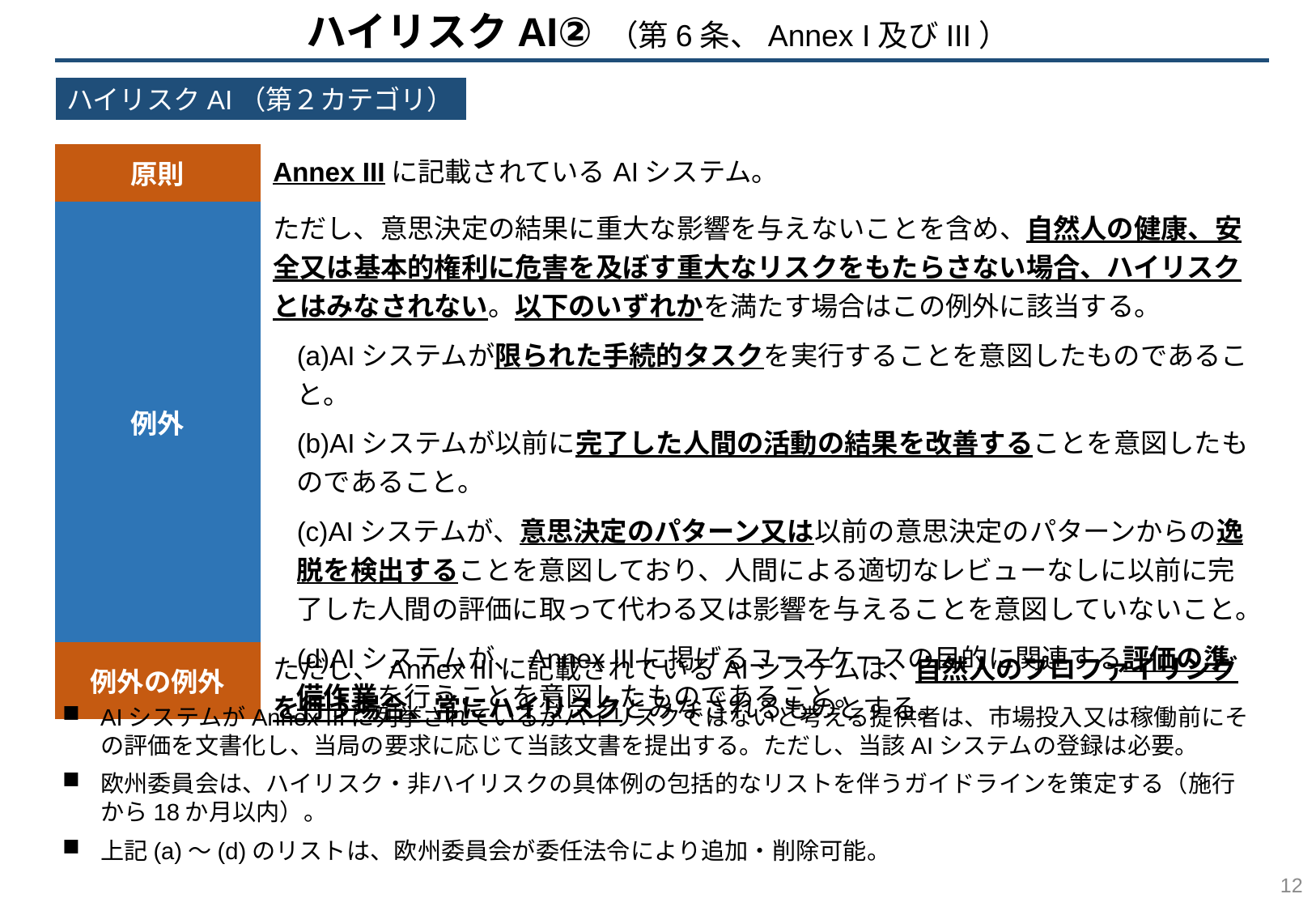

ハイリスクAI② （第6条、Annex I及びIII）
ハイリスクAI（第２カテゴリ）
| 原則 | Annex IIIに記載されているAIシステム。 |
| --- | --- |
| 例外 | ただし、意思決定の結果に重大な影響を与えないことを含め、自然人の健康、安全又は基本的権利に危害を及ぼす重大なリスクをもたらさない場合、ハイリスクとはみなされない。以下のいずれかを満たす場合はこの例外に該当する。 (a)AIシステムが限られた手続的タスクを実行することを意図したものであること。 (b)AIシステムが以前に完了した人間の活動の結果を改善することを意図したものであること。 (c)AIシステムが、意思決定のパターン又は以前の意思決定のパターンからの逸脱を検出することを意図しており、人間による適切なレビューなしに以前に完了した人間の評価に取って代わる又は影響を与えることを意図していないこと。 (d)AIシステムが、Annex IIIに掲げるユースケースの目的に関連する評価の準備作業を行うことを意図したものであること。 |
| 例外の例外 | ただし、Annex IIIに記載されているAIシステムは、自然人のプロファイリングを行う場合、常にハイリスクとみなされるものとする。 |
AIシステムがAnnex IIIに列挙されているがハイリスクではないと考える提供者は、市場投入又は稼働前にその評価を文書化し、当局の要求に応じて当該文書を提出する。ただし、当該AIシステムの登録は必要。
欧州委員会は、ハイリスク・非ハイリスクの具体例の包括的なリストを伴うガイドラインを策定する（施行から18か月以内）。
上記(a)～(d)のリストは、欧州委員会が委任法令により追加・削除可能。
12